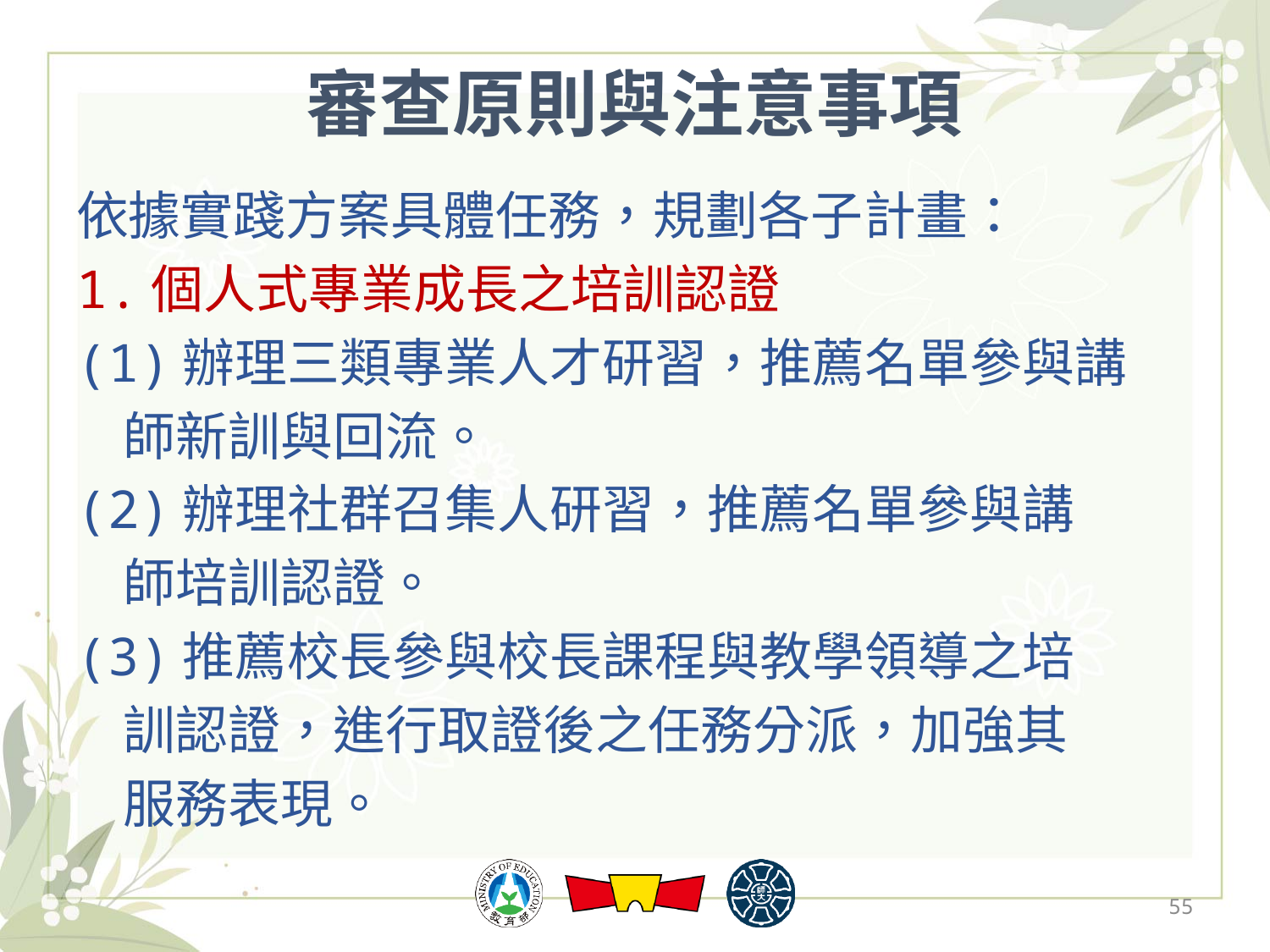

# 審查原則與注意事項
依據實踐方案具體任務，規劃各子計畫：
1.個人式專業成長之培訓認證
(1)辦理三類專業人才研習，推薦名單參與講
   師新訓與回流。
(2)辦理社群召集人研習，推薦名單參與講
   師培訓認證。
(3)推薦校長參與校長課程與教學領導之培
   訓認證，進行取證後之任務分派，加強其
   服務表現。

55